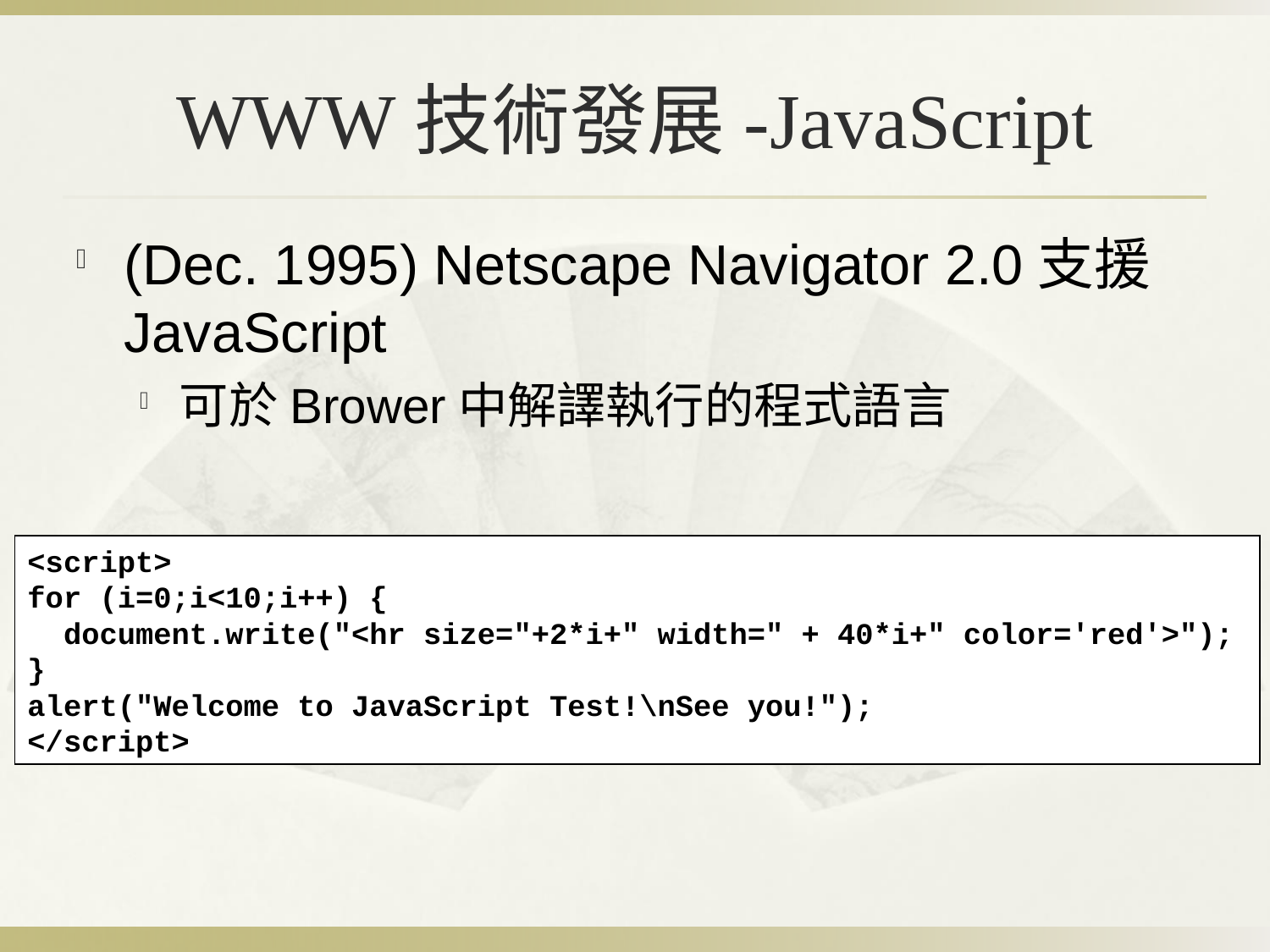

# WWW技術發展-JavaScript
(Dec. 1995) Netscape Navigator 2.0支援JavaScript
可於Brower中解譯執行的程式語言

<script>
for (i=0;i<10;i++) {
  document.write("<hr size="+2*i+" width=" + 40*i+" color='red'>");
}
alert("Welcome to JavaScript Test!\nSee you!");
</script>